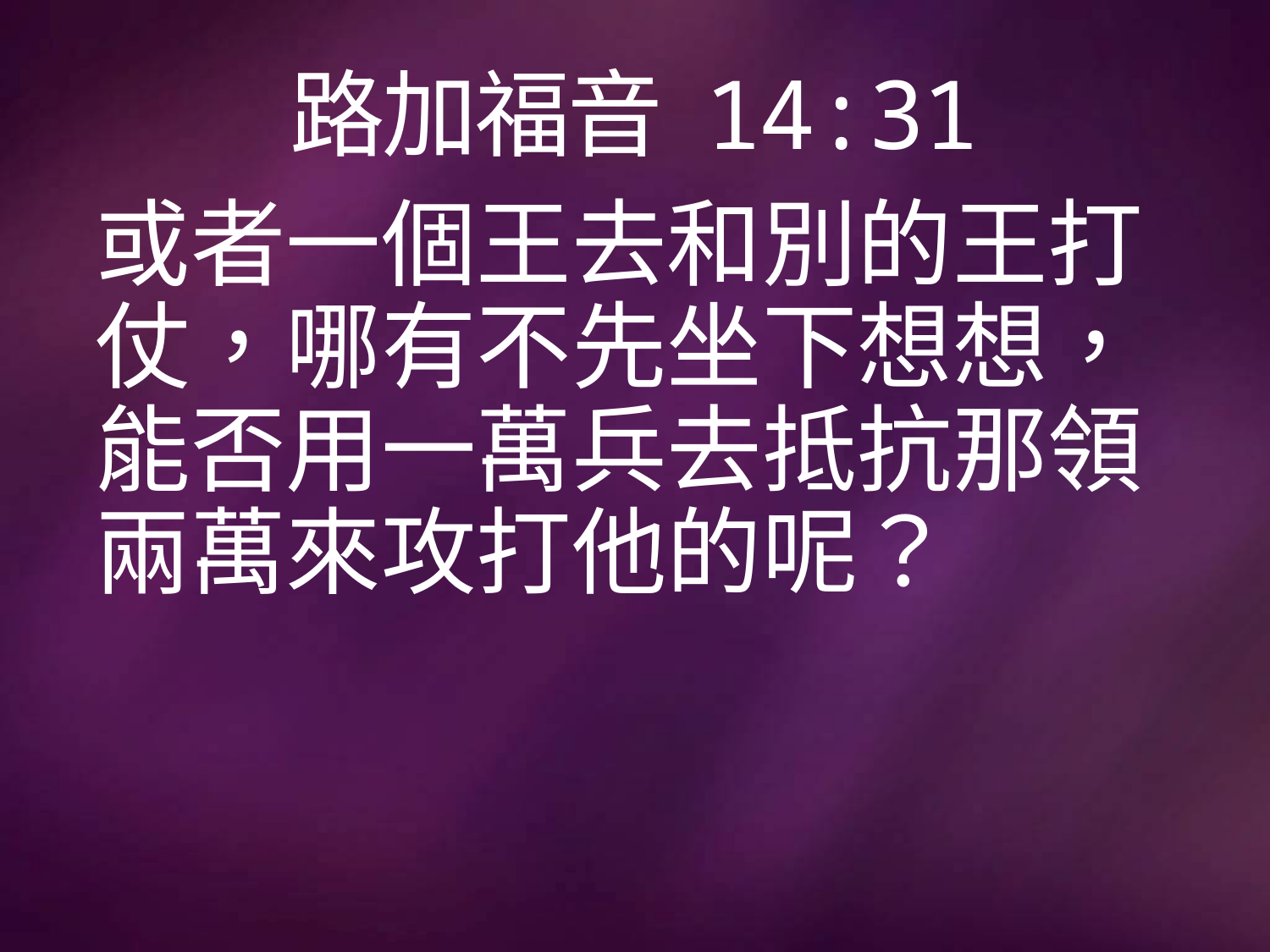

# 路加福音 14:31
或者一個王去和別的王打仗，哪有不先坐下想想，能否用一萬兵去抵抗那領兩萬來攻打他的呢？